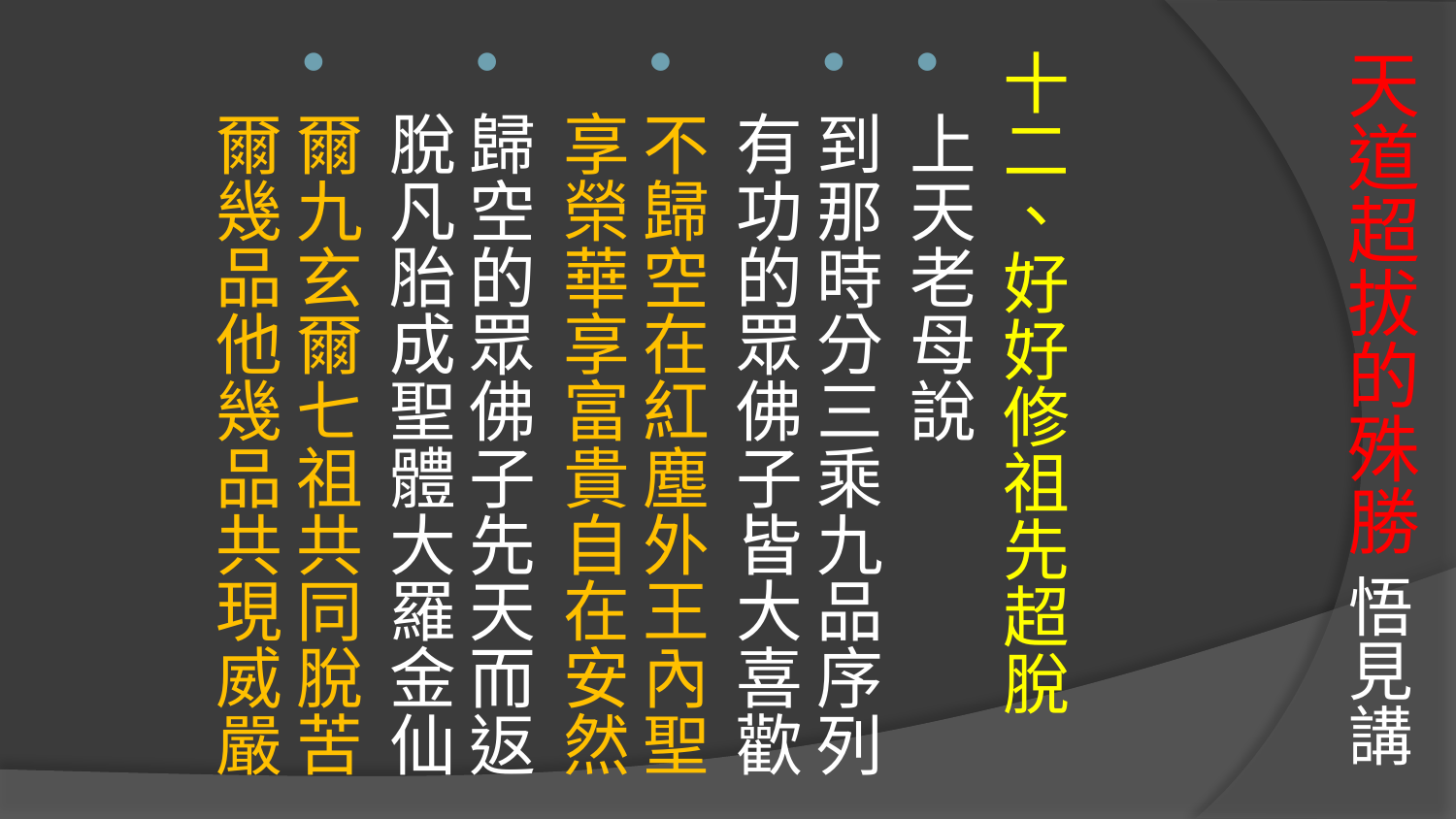

# 天道超拔的殊勝 悟見講
十二、好好修祖先超脫
上天老母說
到那時分三乘九品序列 有功的眾佛子皆大喜歡
不歸空在紅塵外王內聖 享榮華享富貴自在安然
歸空的眾佛子先天而返 脫凡胎成聖體大羅金仙
爾九玄爾七祖共同脫苦 爾幾品他幾品共現威嚴